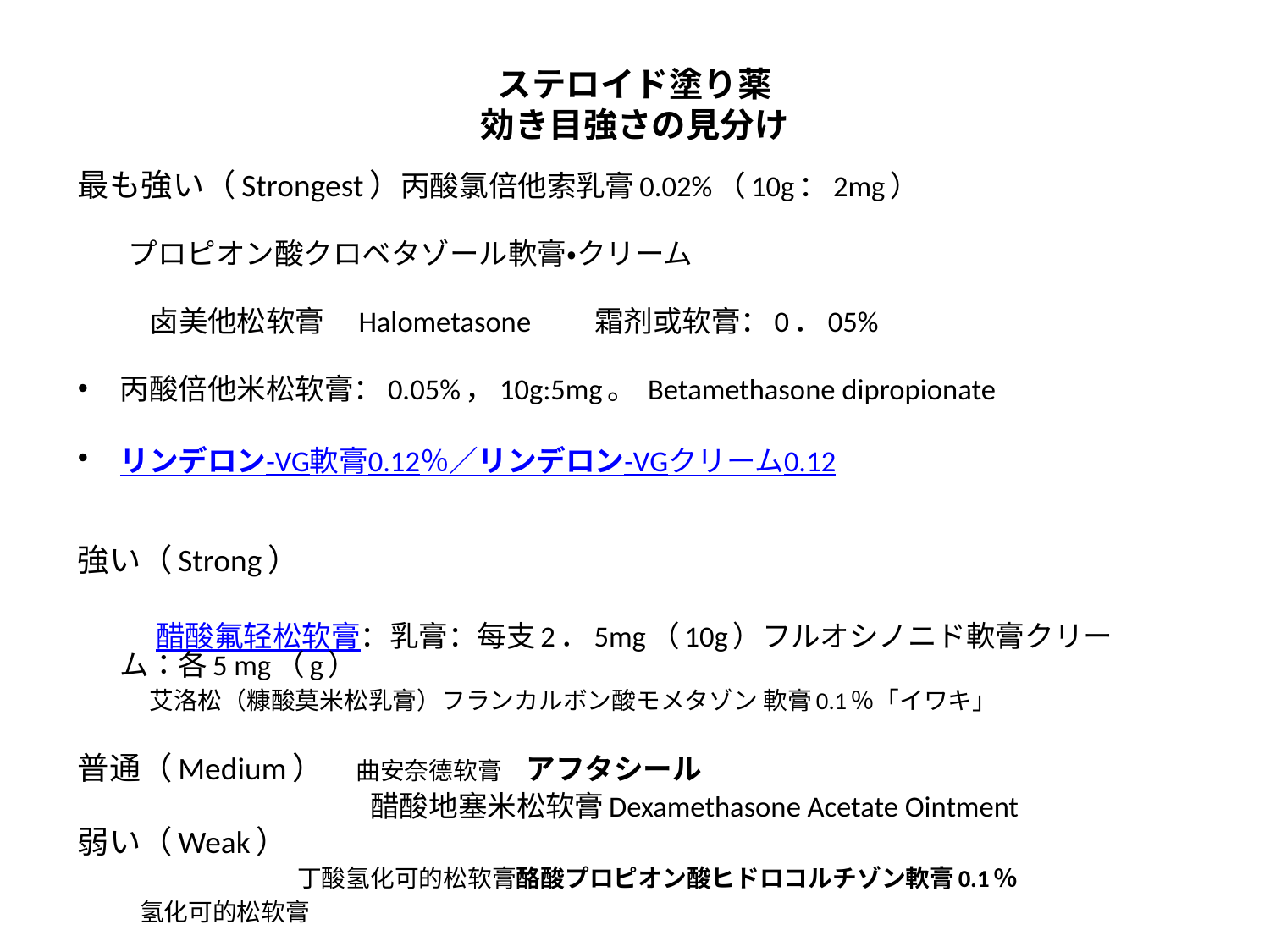

# ステロイド塗り薬 効き目強さの見分け
最も強い（Strongest）丙酸氯倍他索乳膏0.02%（10g：2mg）

       プロピオン酸クロベタゾール軟膏・クリーム

丙卤美他松软膏酸Halometasoneプ　霜剂或软膏：0．05%ロピ

丙酸倍他米松软膏：0.05%，10g:5mg。 Betamethasone dipropionateオ

リンデロン-VG軟膏0.12％／リンデロン-VGクリーム0.12％ン酸クロベタゾール軟膏・クリームプロピオン酸クロベタゾール軟膏・クリーム氯倍他索 0.05% 霜剂
卤美他松 0.05% (适确得)
強い（Strong）

肤 醋酸氟轻松软膏：乳膏：每支2．5mg（10g）フルオシノニド軟膏クリーム：各5 mg（g）轻
松艾洛松（糠酸莫米松乳膏）フランカルボン酸モメタゾン 軟膏0.1％「イワキ」  0.05%
艾洛松 0.1%
普通（Medium）曲曲安奈德软膏　アフタシール安奈德 0.1%
氟美松 0.05- 0.1%醋酸地塞米松软膏Dexamethasone Acetate Ointment
弱い（Weak）丁酸氢化可的松 0.1% (尤卓儿)
氢化可的松 0丁酸氢化可的松软膏酪酸プロピオン酸ヒドロコルチゾン軟膏0.1％.5-
1氢化可的松软膏%